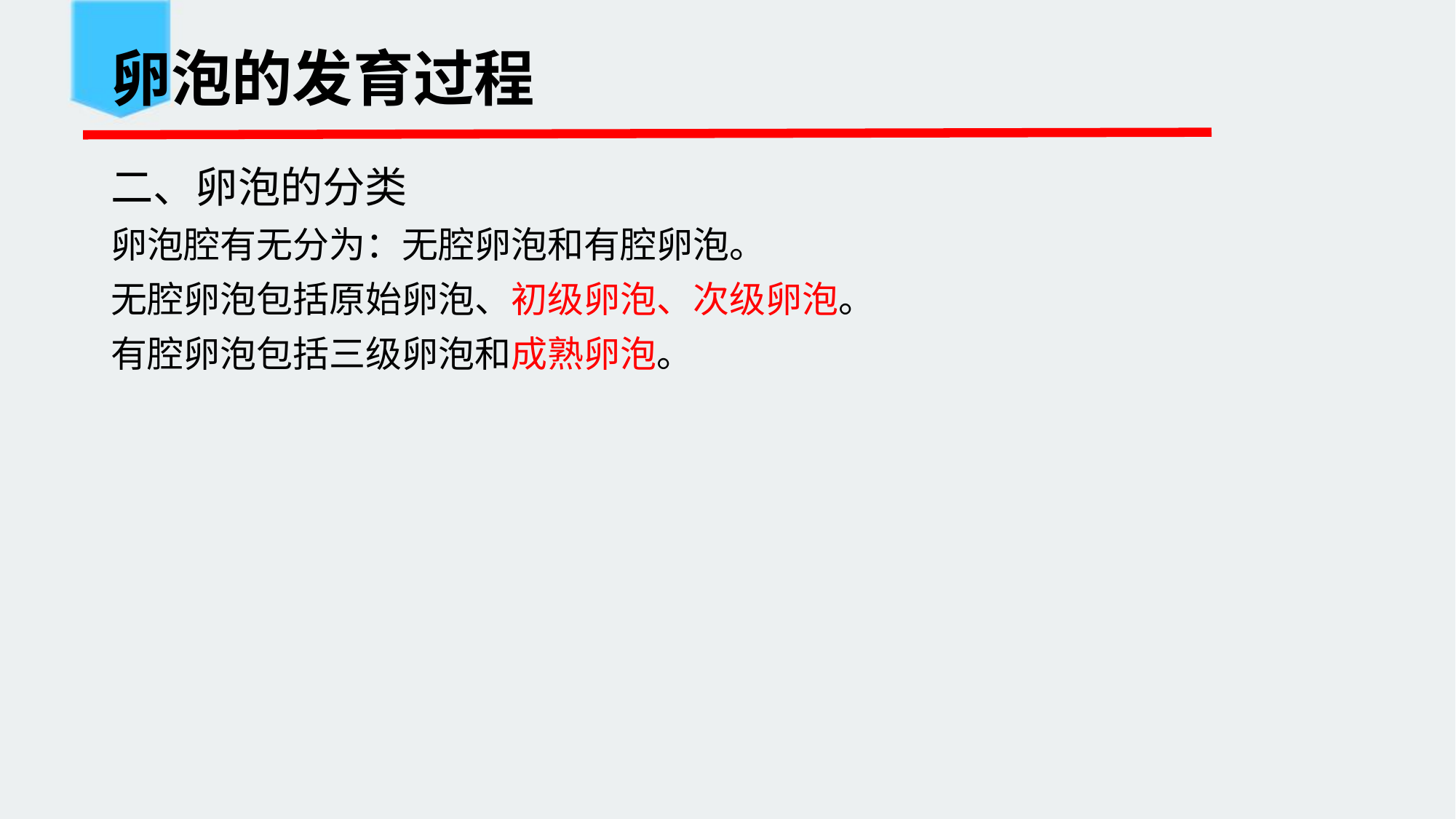

# 卵泡的发育过程
二、卵泡的分类
卵泡腔有无分为：无腔卵泡和有腔卵泡。
无腔卵泡包括原始卵泡、初级卵泡、次级卵泡。
有腔卵泡包括三级卵泡和成熟卵泡。